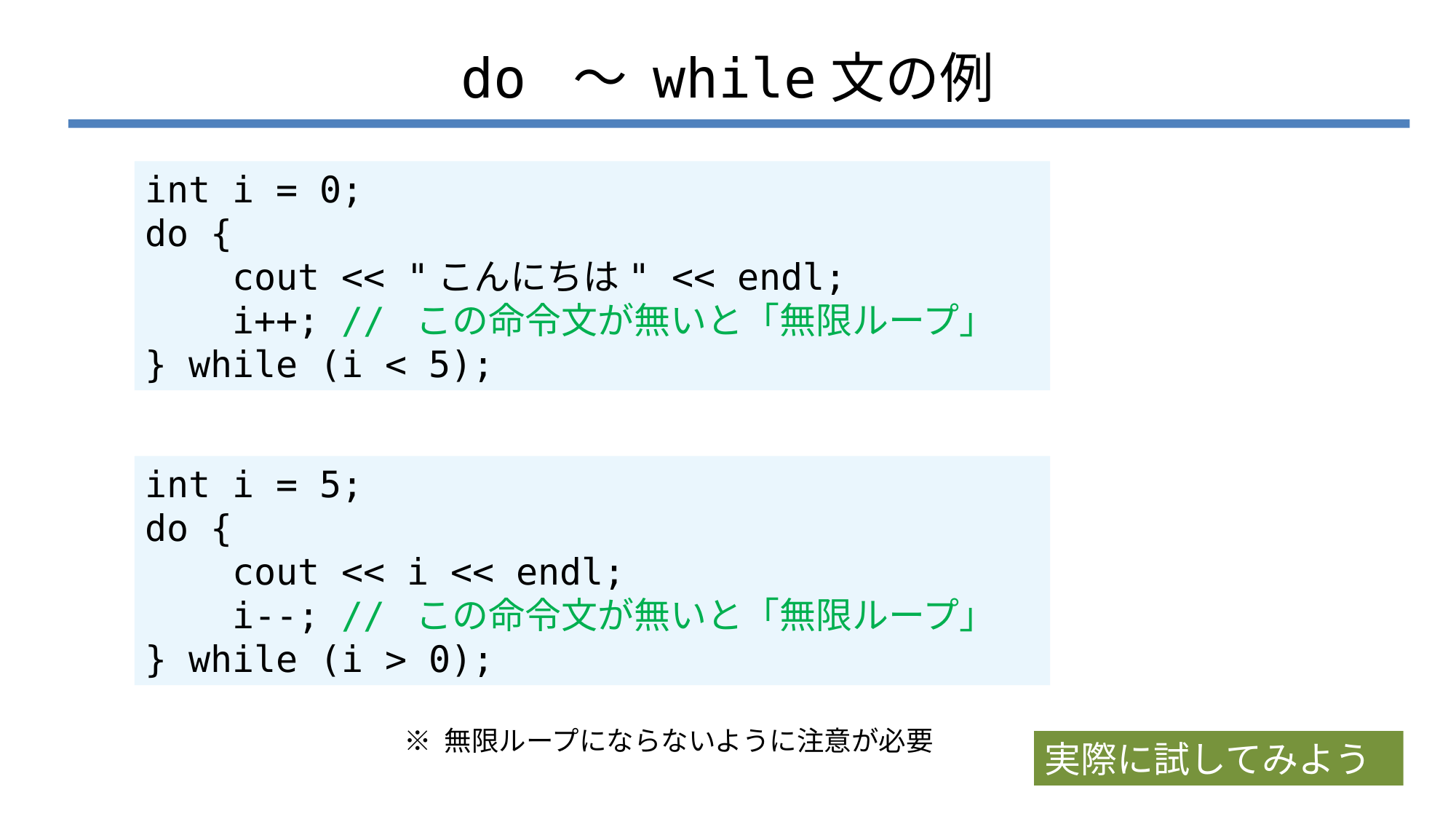

# do ～ while文の例
int i = 0;
do {
    cout << "こんにちは" << endl;
    i++; // この命令文が無いと「無限ループ」
} while (i < 5);
int i = 5;
do {
    cout << i << endl;
    i--; // この命令文が無いと「無限ループ」
} while (i > 0);
※ 無限ループにならないように注意が必要
実際に試してみよう